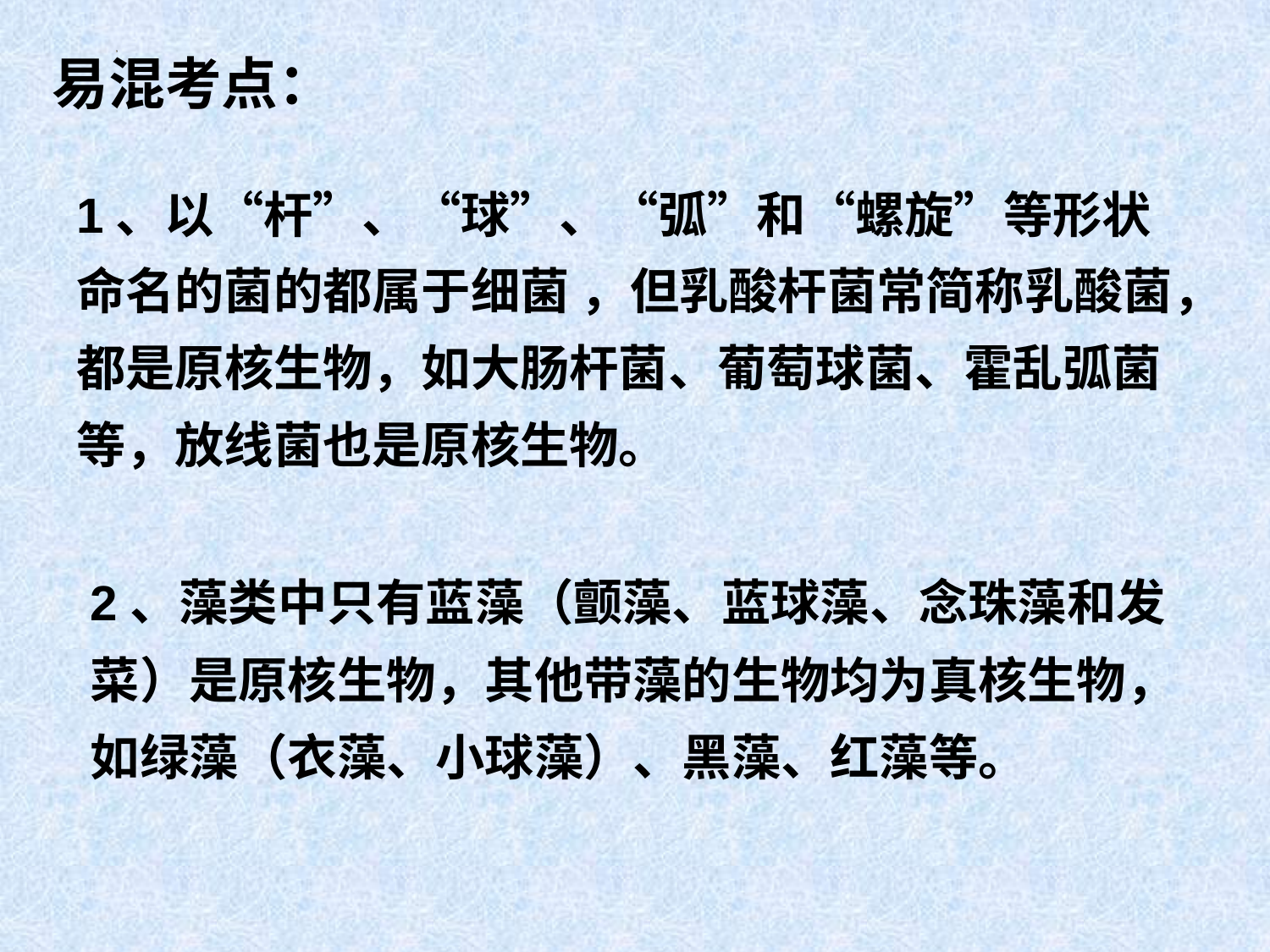

易混考点：
1、以“杆”、“球”、“弧”和“螺旋”等形状命名的菌的都属于细菌 ，但乳酸杆菌常简称乳酸菌，都是原核生物，如大肠杆菌、葡萄球菌、霍乱弧菌等，放线菌也是原核生物。
2、藻类中只有蓝藻（颤藻、蓝球藻、念珠藻和发菜）是原核生物，其他带藻的生物均为真核生物，如绿藻（衣藻、小球藻）、黑藻、红藻等。